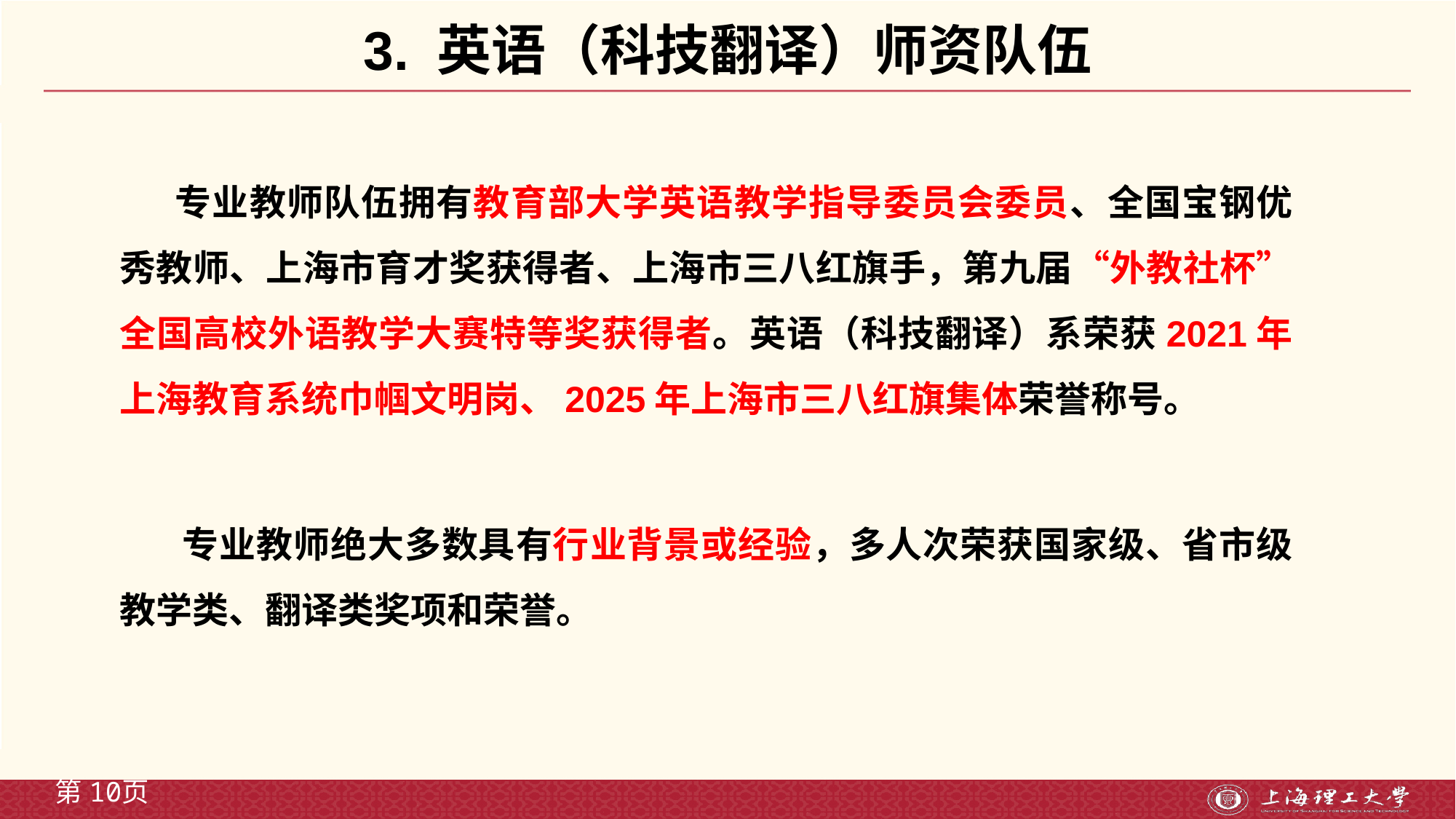

# 3. 英语（科技翻译）师资队伍

      专业教师队伍拥有教育部大学英语教学指导委员会委员、全国宝钢优秀教师、上海市育才奖获得者、上海市三八红旗手，第九届“外教社杯”全国高校外语教学大赛特等奖获得者。英语（科技翻译）系荣获2021年上海教育系统巾帼文明岗、2025年上海市三八红旗集体荣誉称号。

      专业教师绝大多数具有行业背景或经验，多人次荣获国家级、省市级教学类、翻译类奖项和荣誉。
第10页